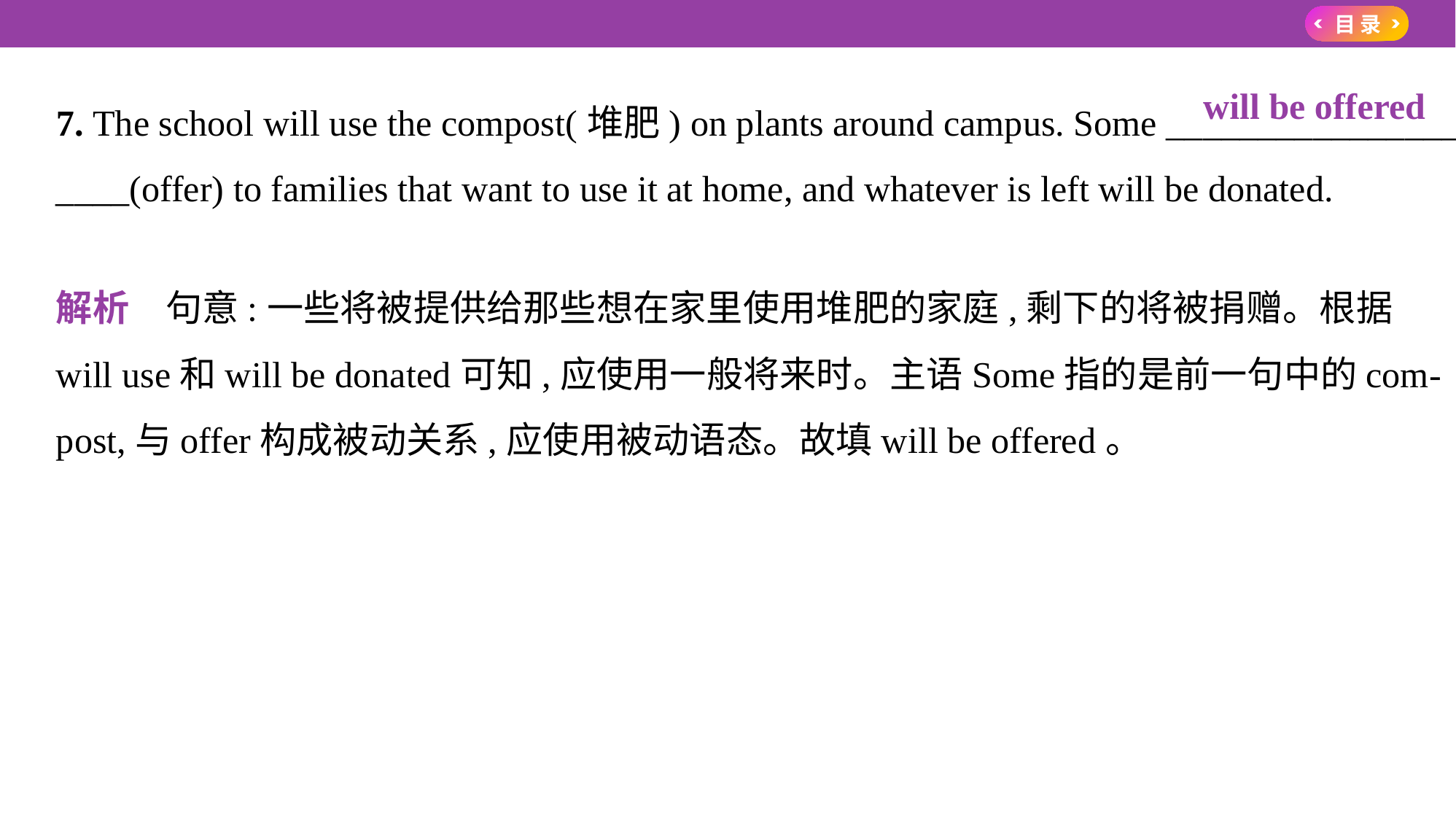

7. The school will use the compost(堆肥) on plants around campus. Some ________________
____(offer) to families that want to use it at home, and whatever is left will be donated.

解析　句意:一些将被提供给那些想在家里使用堆肥的家庭,剩下的将被捐赠。根据
will use和will be donated可知,应使用一般将来时。主语Some指的是前一句中的com-
post,与offer构成被动关系,应使用被动语态。故填will be offered。
　will be offered